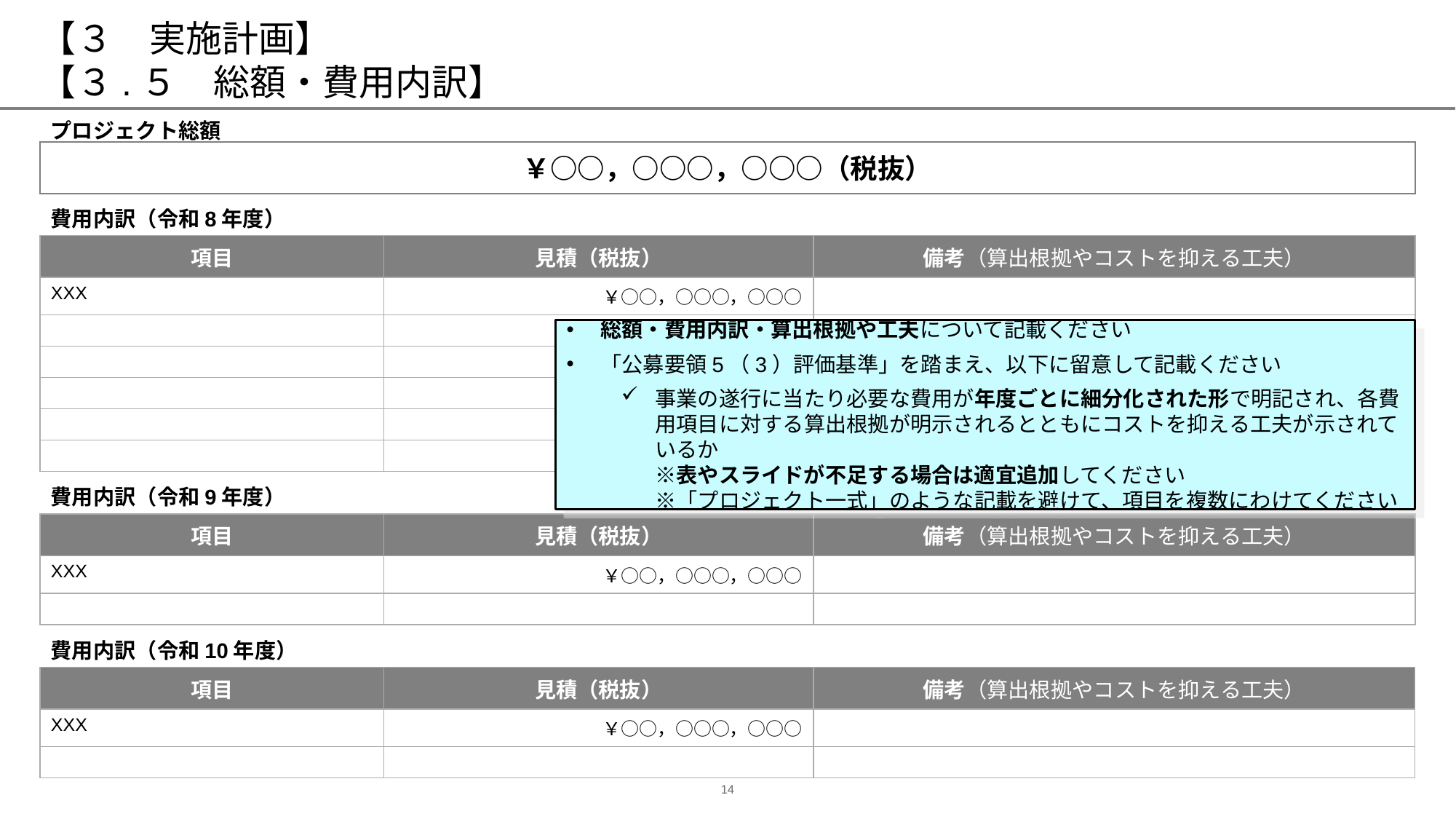

# 【３　実施計画】 【３.５　総額・費用内訳】
プロジェクト総額
￥○○，○○○，○○○（税抜）

費用内訳（令和8年度）
| 項目 | 見積（税抜） | 備考（算出根拠やコストを抑える工夫） |
| --- | --- | --- |
| XXX | ￥○○，○○○，○○○ |  |
|  |  |  |
|  |  |  |
|  |  |  |
|  |  |  |
|  |  |  |
総額・費用内訳・算出根拠や工夫について記載ください
「公募要領5（3）評価基準」を踏まえ、以下に留意して記載ください
事業の遂行に当たり必要な費用が年度ごとに細分化された形で明記され、各費用項目に対する算出根拠が明示されるとともにコストを抑える工夫が示されているか
※表やスライドが不足する場合は適宜追加してください
※「プロジェクト一式」のような記載を避けて、項目を複数にわけてください
費用内訳（令和9年度）
| 項目 | 見積（税抜） | 備考（算出根拠やコストを抑える工夫） |
| --- | --- | --- |
| XXX | ￥○○，○○○，○○○ |  |
|  |  |  |
費用内訳（令和10年度）
| 項目 | 見積（税抜） | 備考（算出根拠やコストを抑える工夫） |
| --- | --- | --- |
| XXX | ￥○○，○○○，○○○ |  |
|  |  |  |